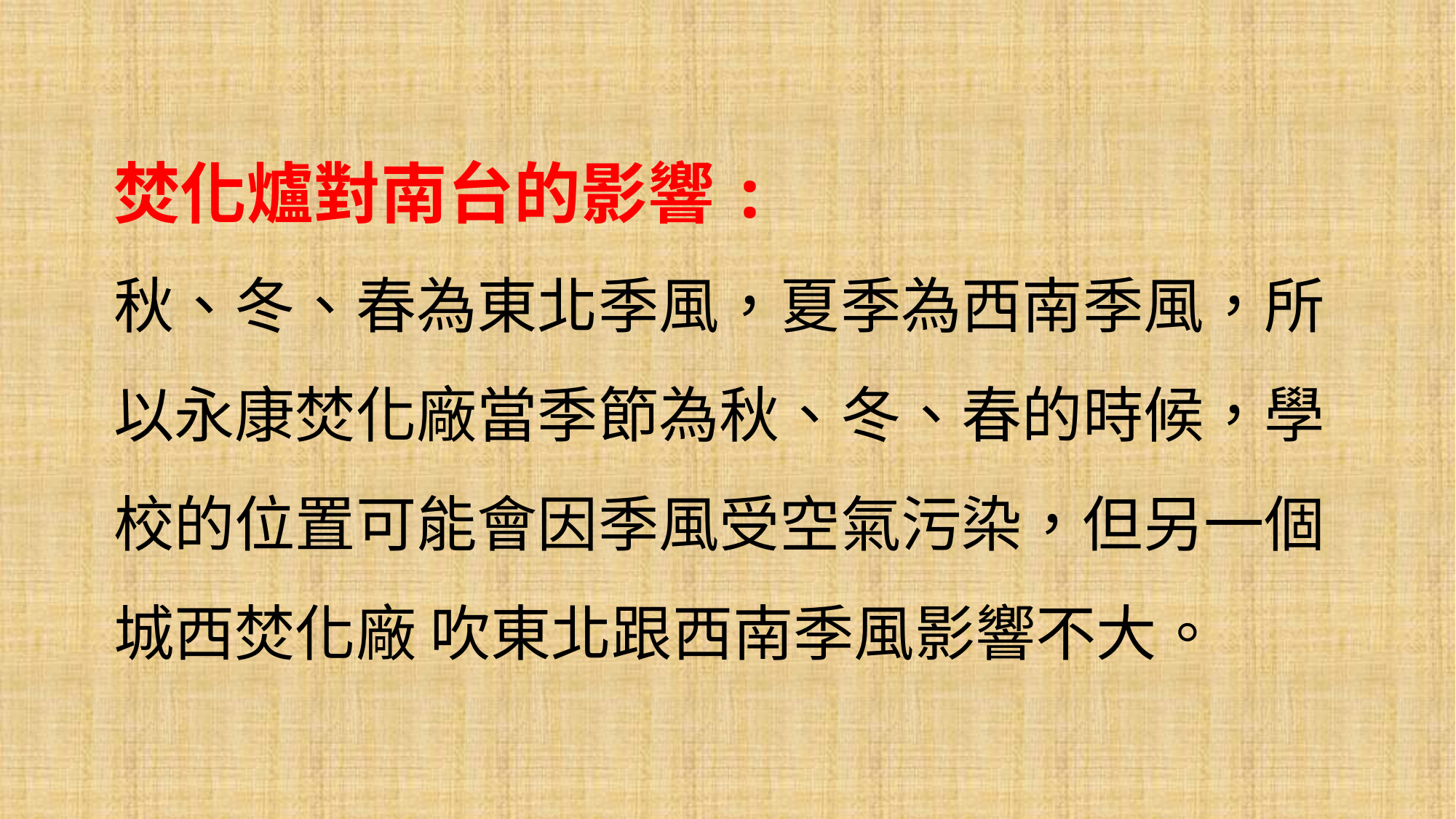

焚化爐對南台的影響:
秋、冬、春為東北季風，夏季為西南季風，所以永康焚化廠當季節為秋、冬、春的時候，學校的位置可能會因季風受空氣污染，但另一個城西焚化廠 吹東北跟西南季風影響不大。